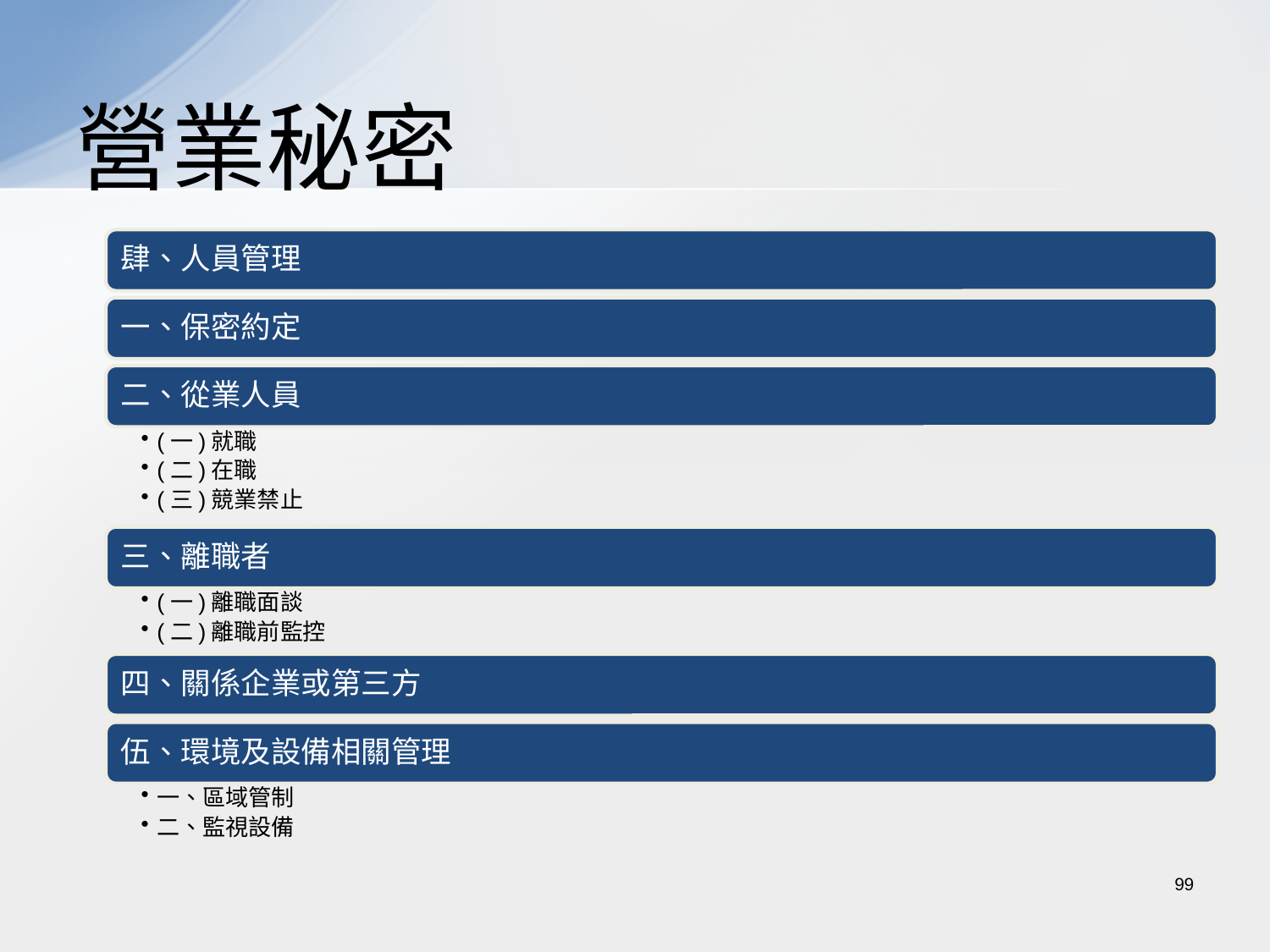

# 營業秘密
肆、人員管理
一、保密約定
二、從業人員
(一)就職
(二)在職
(三)競業禁止
三、離職者
(一)離職面談
(二)離職前監控
四、關係企業或第三方
伍、環境及設備相關管理
一、區域管制
二、監視設備
99